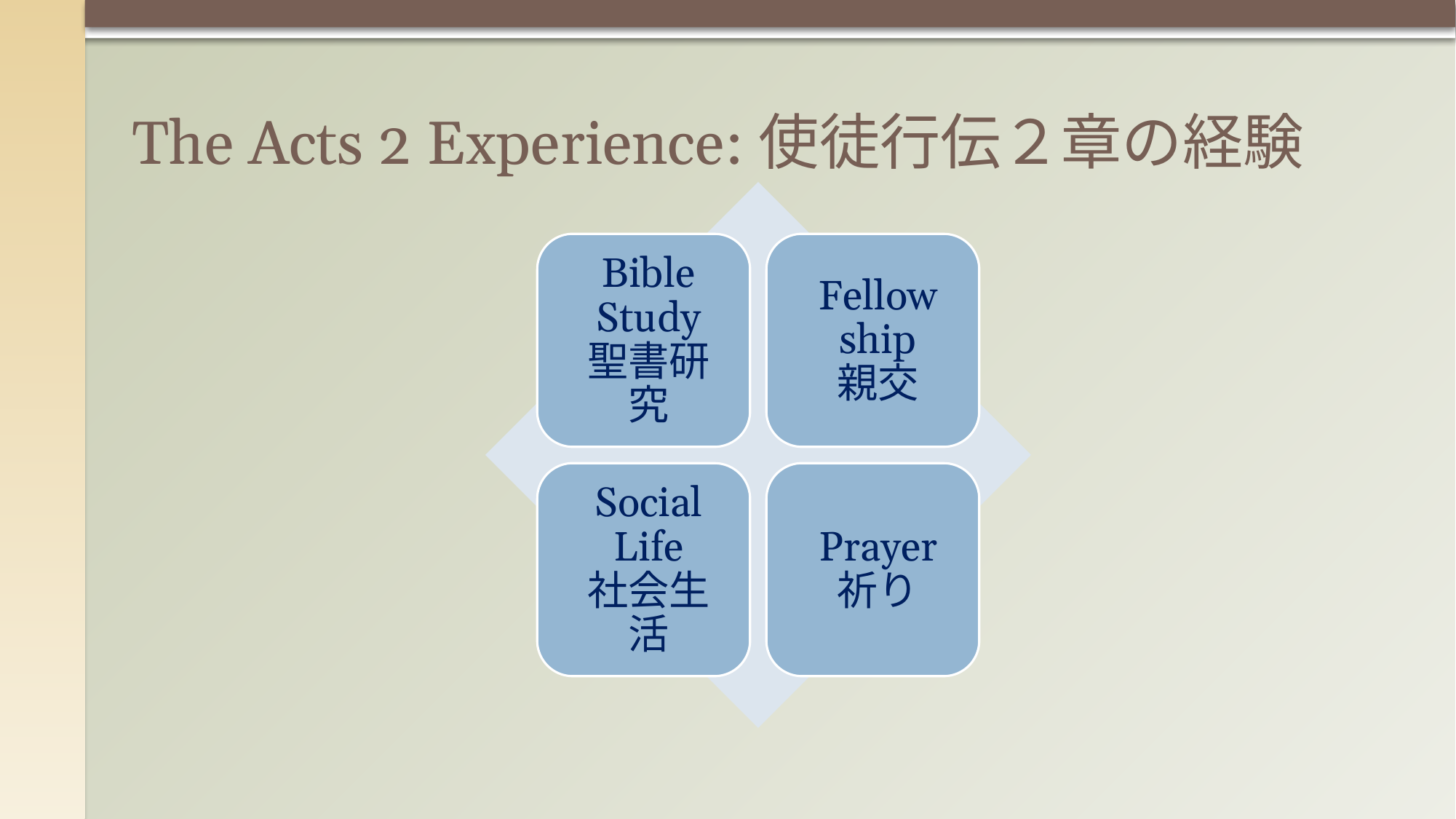

# The Acts 2 Experience:使徒行伝２章の経験
Bible Study
聖書研究
Fellow ship
親交
Social Life
社会生活
Prayer
祈り